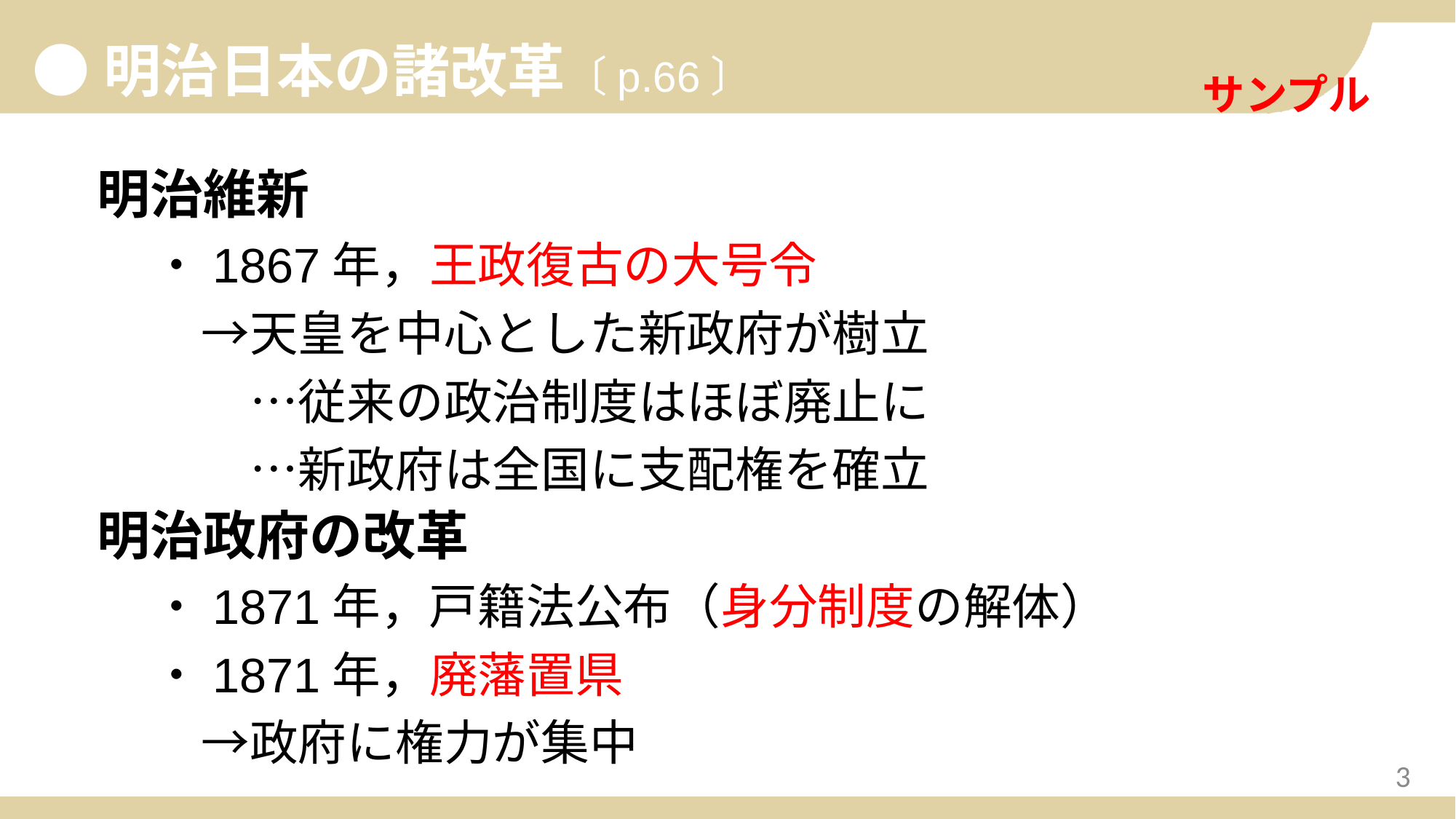

●明治日本の諸改革〔p.66〕
明治維新
・1867年，王政復古の大号令
　→天皇を中心とした新政府が樹立
　　…従来の政治制度はほぼ廃止に
　　…新政府は全国に支配権を確立
明治政府の改革
・1871年，戸籍法公布（身分制度の解体）
・1871年，廃藩置県
　→政府に権力が集中